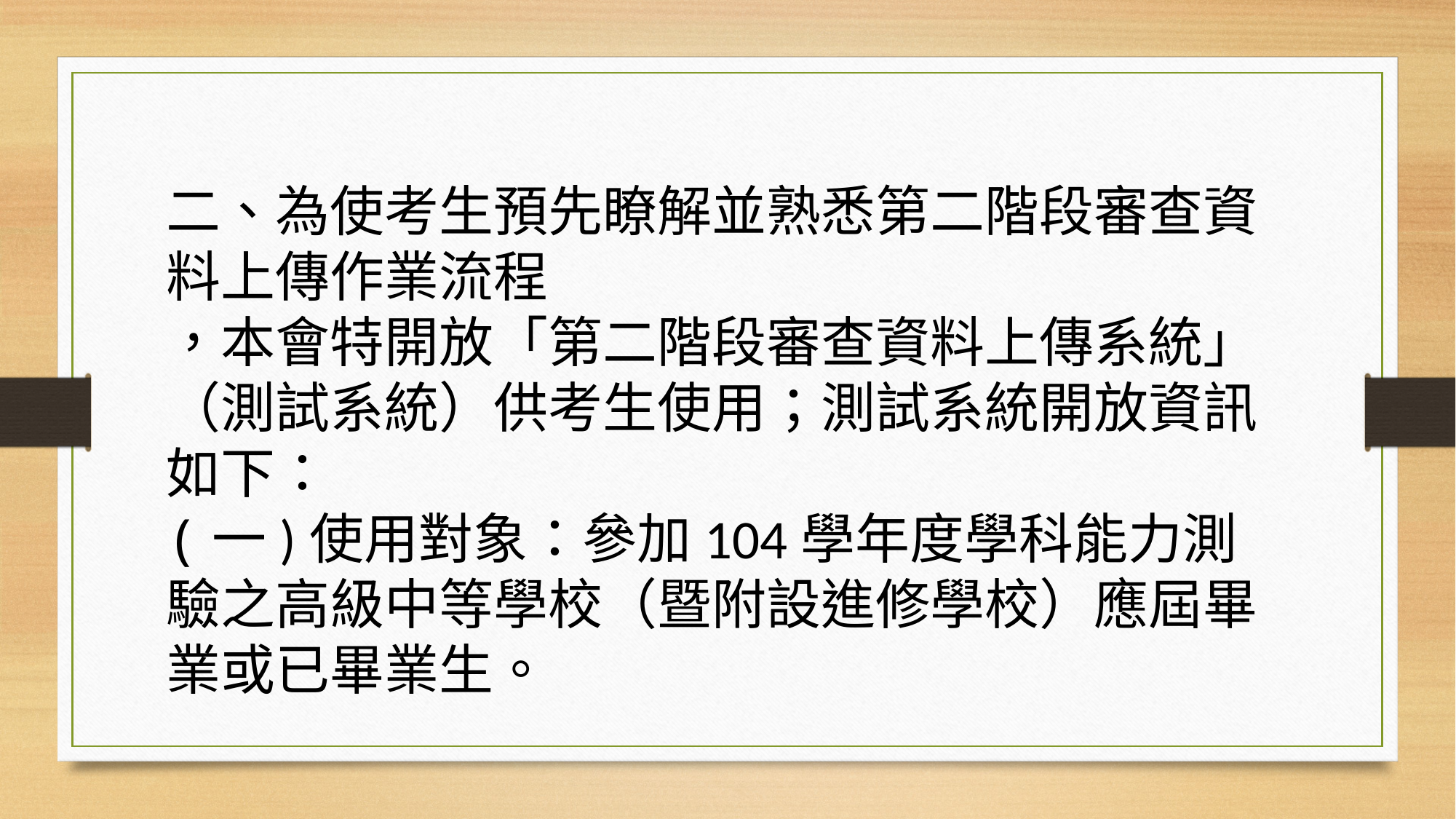

二、為使考生預先瞭解並熟悉第二階段審查資料上傳作業流程
，本會特開放「第二階段審查資料上傳系統」（測試系統）供考生使用；測試系統開放資訊如下：
(一)使用對象：參加104學年度學科能力測驗之高級中等學校（暨附設進修學校）應屆畢業或已畢業生。